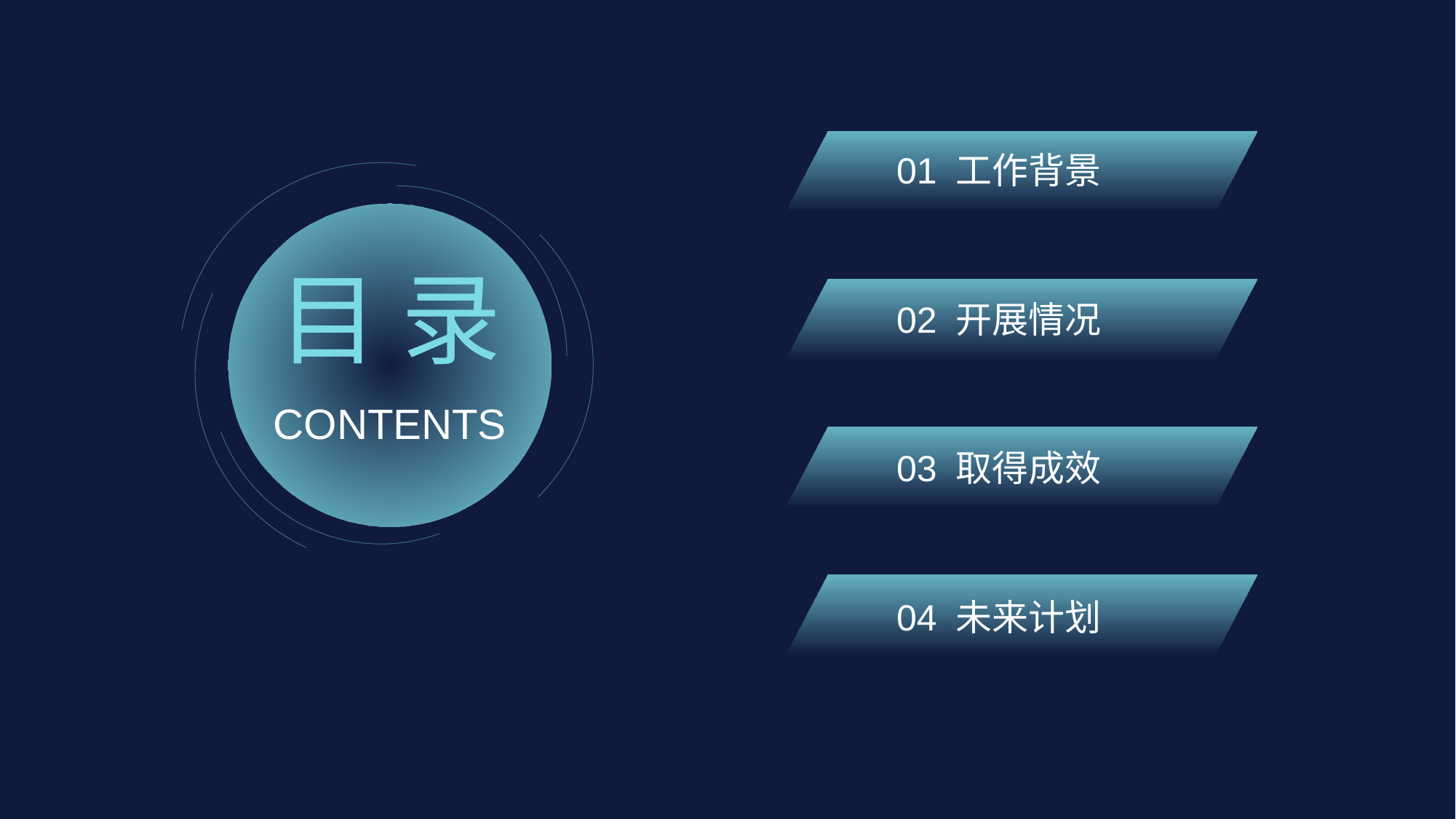

01 工作背景

目 录

02 开展情况

CONTENTS

03 取得成效

04 未来计划